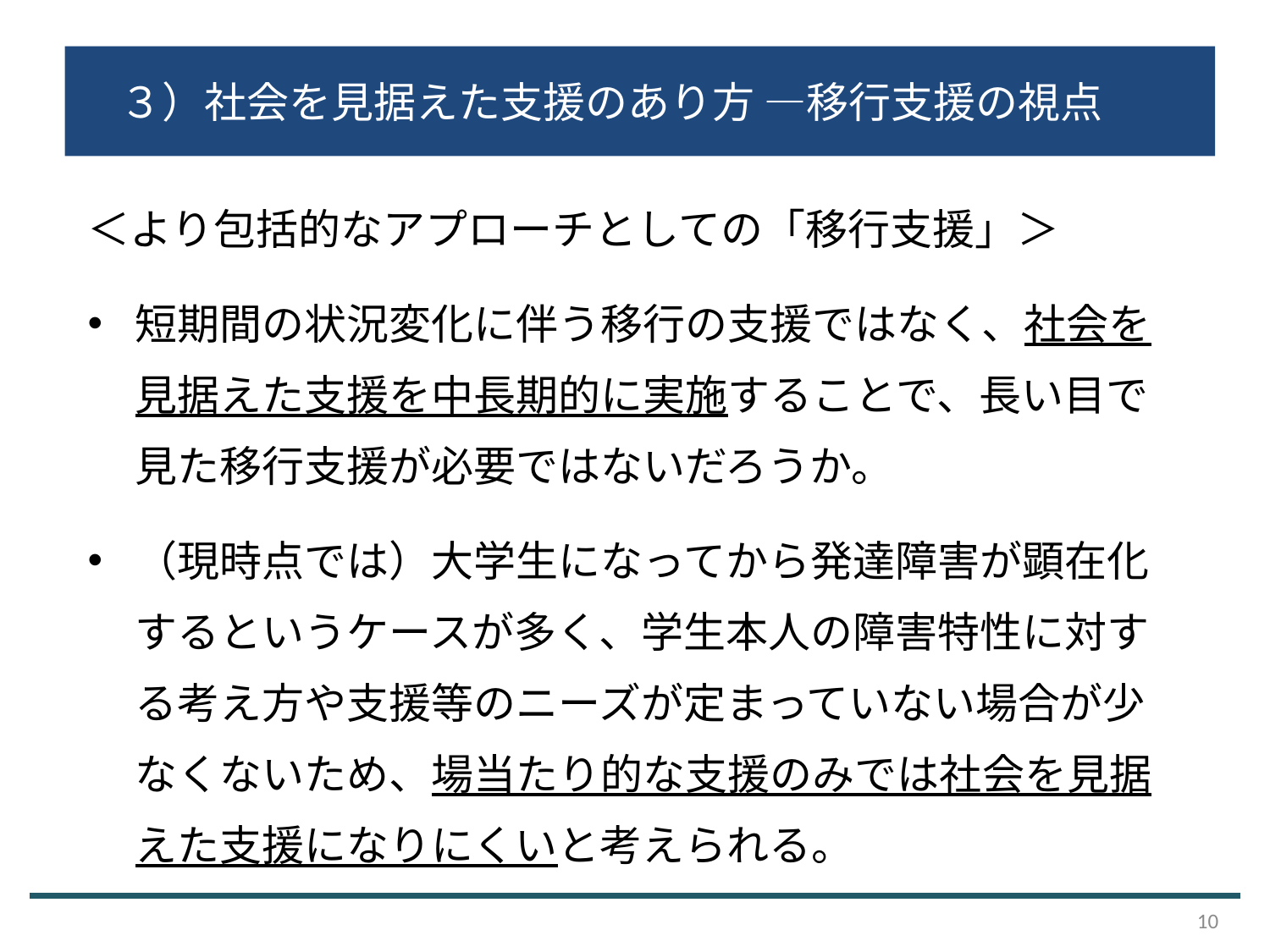

３）社会を見据えた支援のあり方 —移行支援の視点
＜より包括的なアプローチとしての「移行支援」＞

短期間の状況変化に伴う移行の支援ではなく、社会を見据えた支援を中長期的に実施することで、長い目で見た移行支援が必要ではないだろうか。

（現時点では）大学生になってから発達障害が顕在化するというケースが多く、学生本人の障害特性に対する考え方や支援等のニーズが定まっていない場合が少なくないため、場当たり的な支援のみでは社会を見据えた支援になりにくいと考えられる。
10